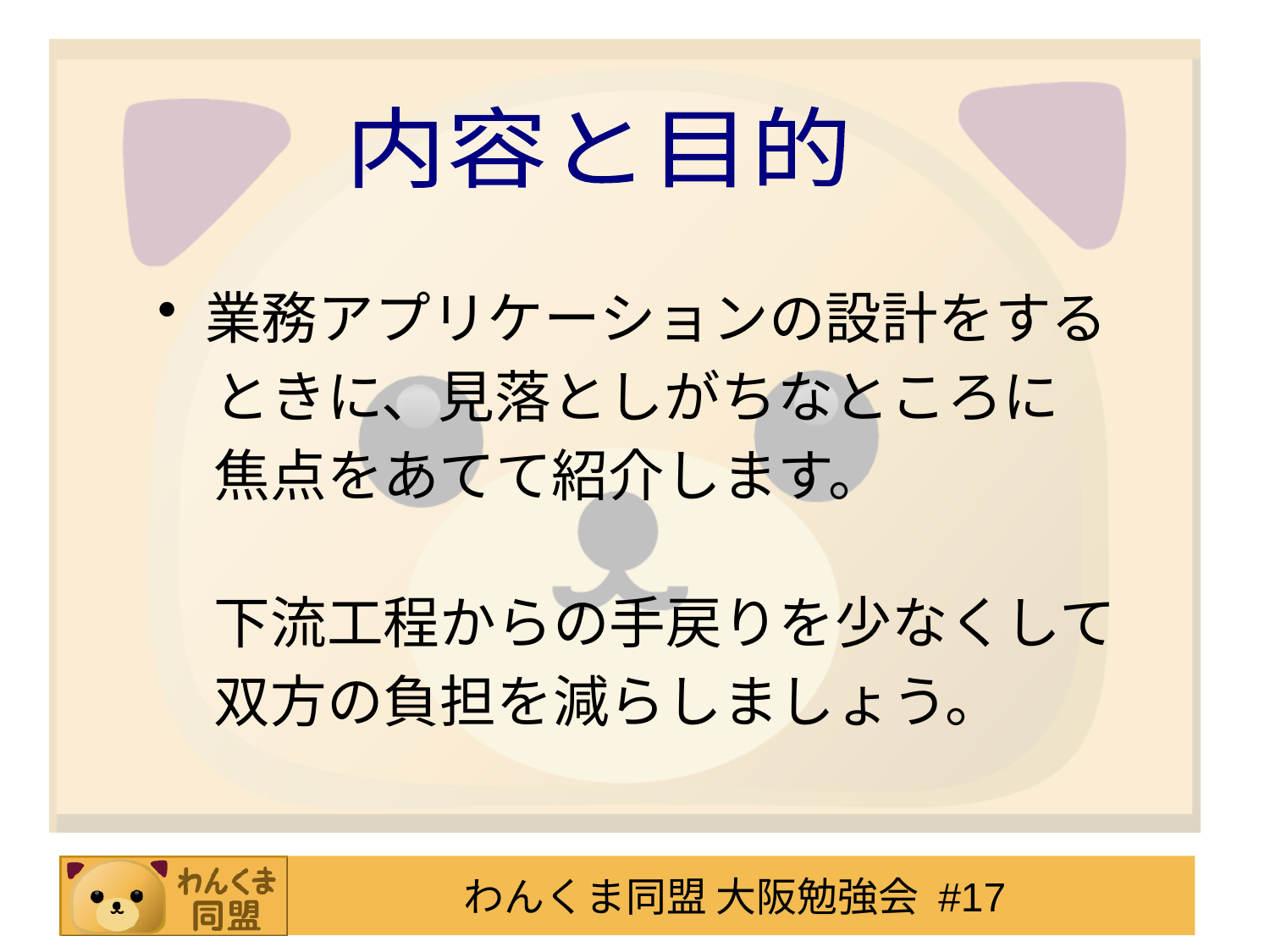

内容と目的
業務アプリケーションの設計をする
　ときに、見落としがちなところに
　焦点をあてて紹介します。
　下流工程からの手戻りを少なくして
　双方の負担を減らしましょう。